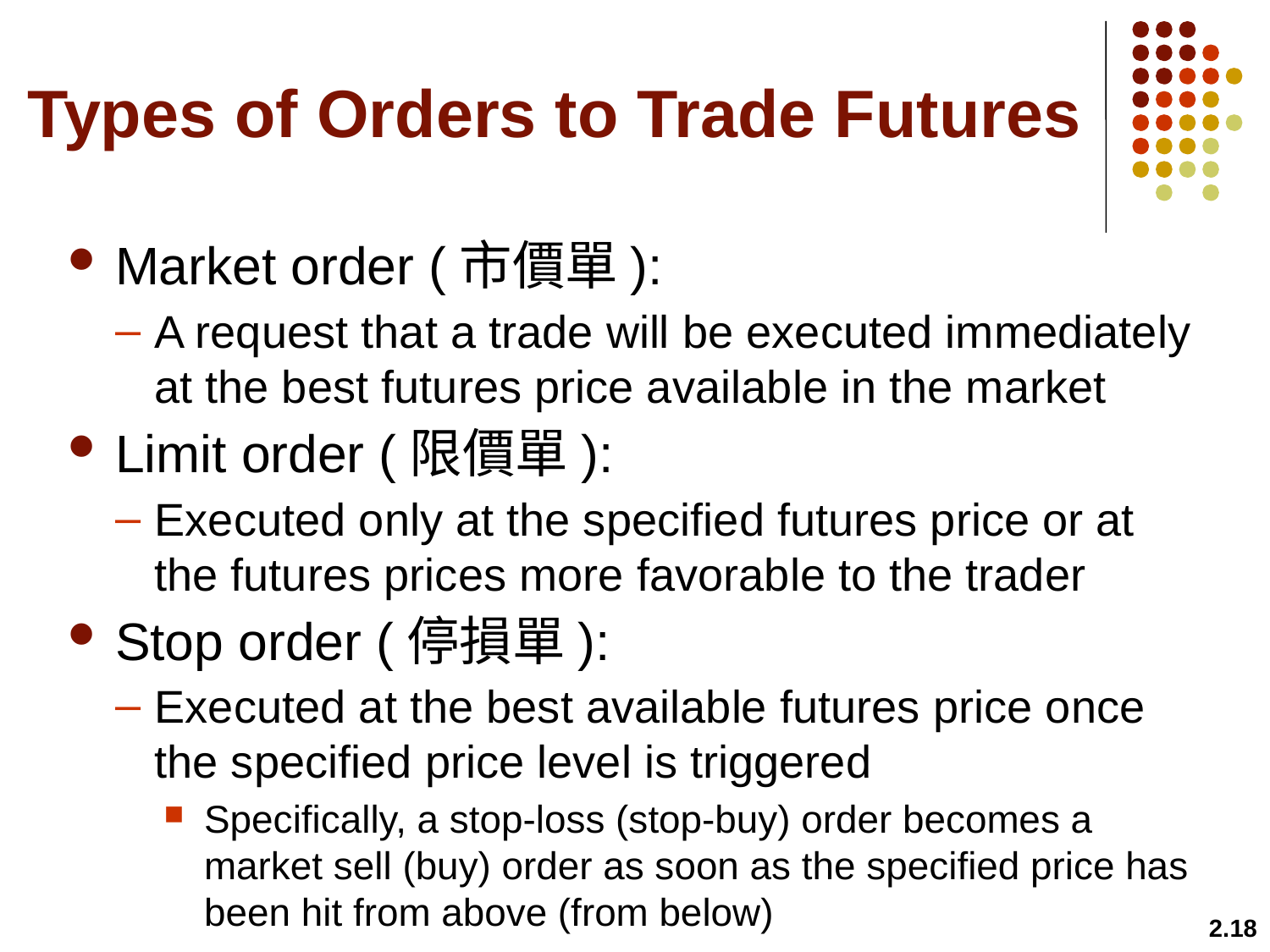

# Types of Orders to Trade Futures
Market order (市價單):
A request that a trade will be executed immediately at the best futures price available in the market
Limit order (限價單):
Executed only at the specified futures price or at the futures prices more favorable to the trader
Stop order (停損單):
Executed at the best available futures price once the specified price level is triggered
Specifically, a stop-loss (stop-buy) order becomes a market sell (buy) order as soon as the specified price has been hit from above (from below)

2.18